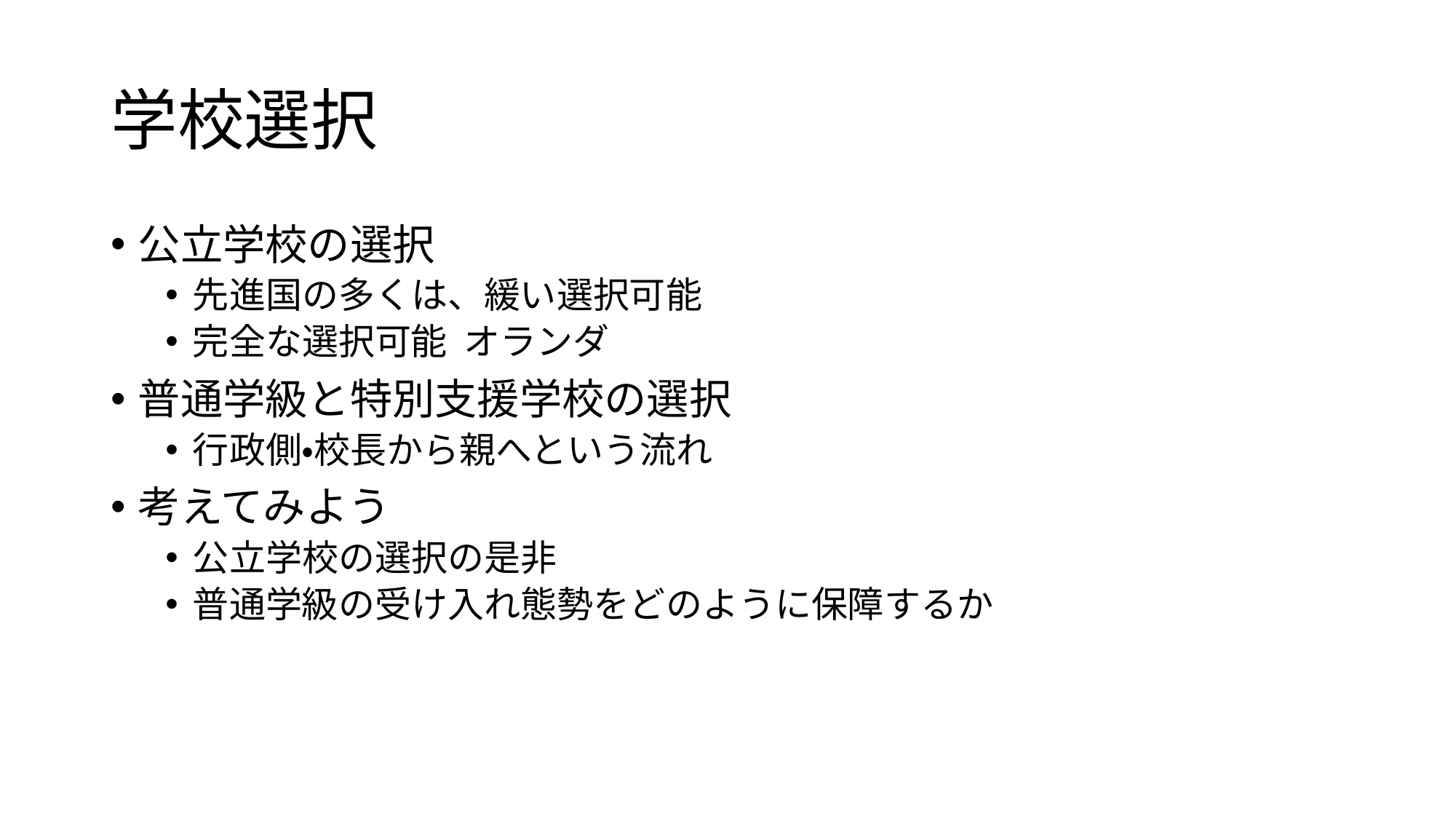

# 学校選択
公立学校の選択
先進国の多くは、緩い選択可能
完全な選択可能  オランダ
普通学級と特別支援学校の選択
行政側・校長から親へという流れ
考えてみよう
公立学校の選択の是非
普通学級の受け入れ態勢をどのように保障するか